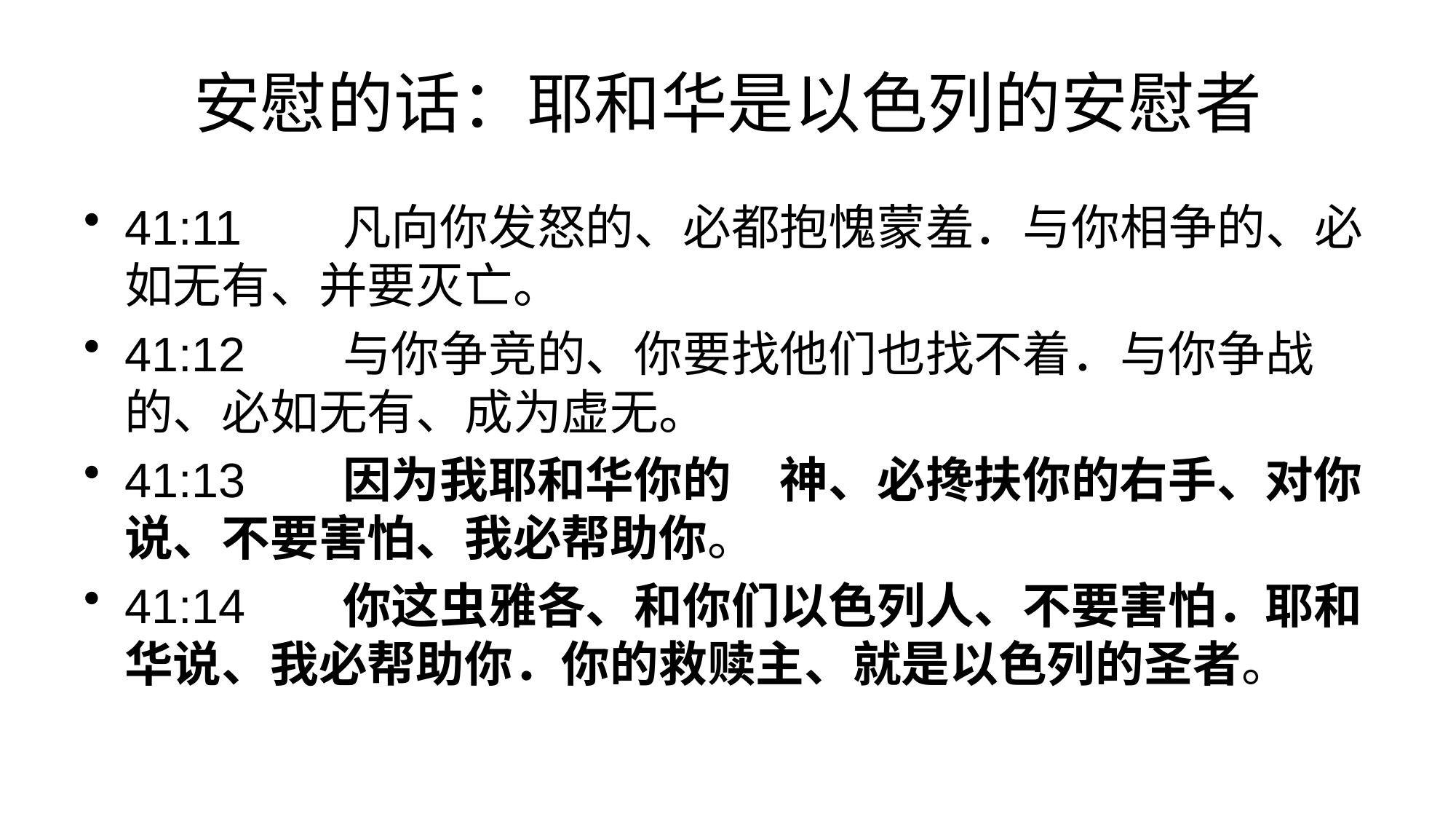

# 安慰的话：耶和华是以色列的安慰者
41:11	凡向你发怒的、必都抱愧蒙羞．与你相争的、必如无有、并要灭亡。
41:12	与你争竞的、你要找他们也找不着．与你争战的、必如无有、成为虚无。
41:13	因为我耶和华你的　神、必搀扶你的右手、对你说、不要害怕、我必帮助你。
41:14	你这虫雅各、和你们以色列人、不要害怕．耶和华说、我必帮助你．你的救赎主、就是以色列的圣者。